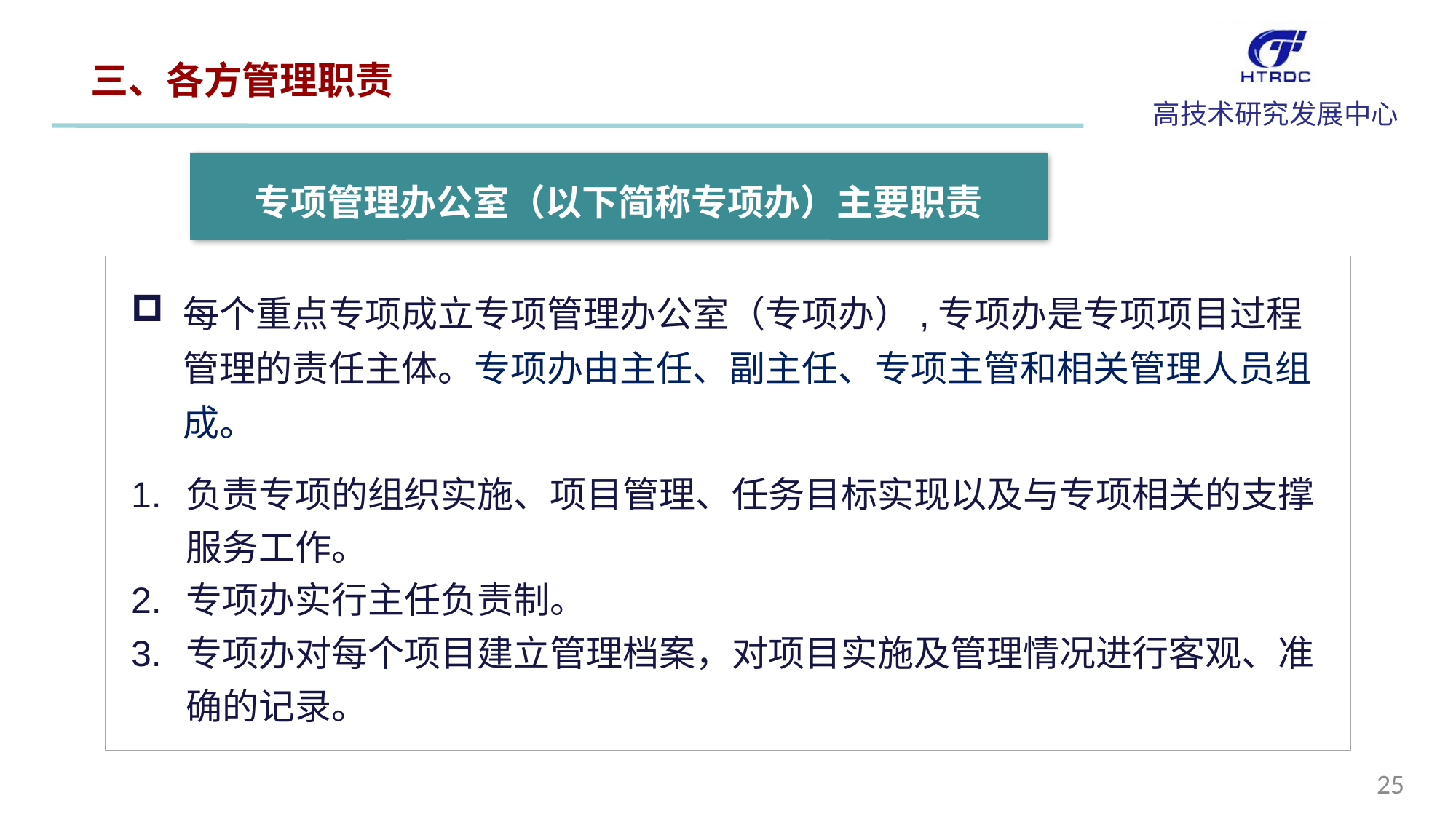

三、各方管理职责
专项管理办公室（以下简称专项办）主要职责
每个重点专项成立专项管理办公室（专项办）,专项办是专项项目过程管理的责任主体。专项办由主任、副主任、专项主管和相关管理人员组成。
负责专项的组织实施、项目管理、任务目标实现以及与专项相关的支撑服务工作。
专项办实行主任负责制。
专项办对每个项目建立管理档案，对项目实施及管理情况进行客观、准确的记录。